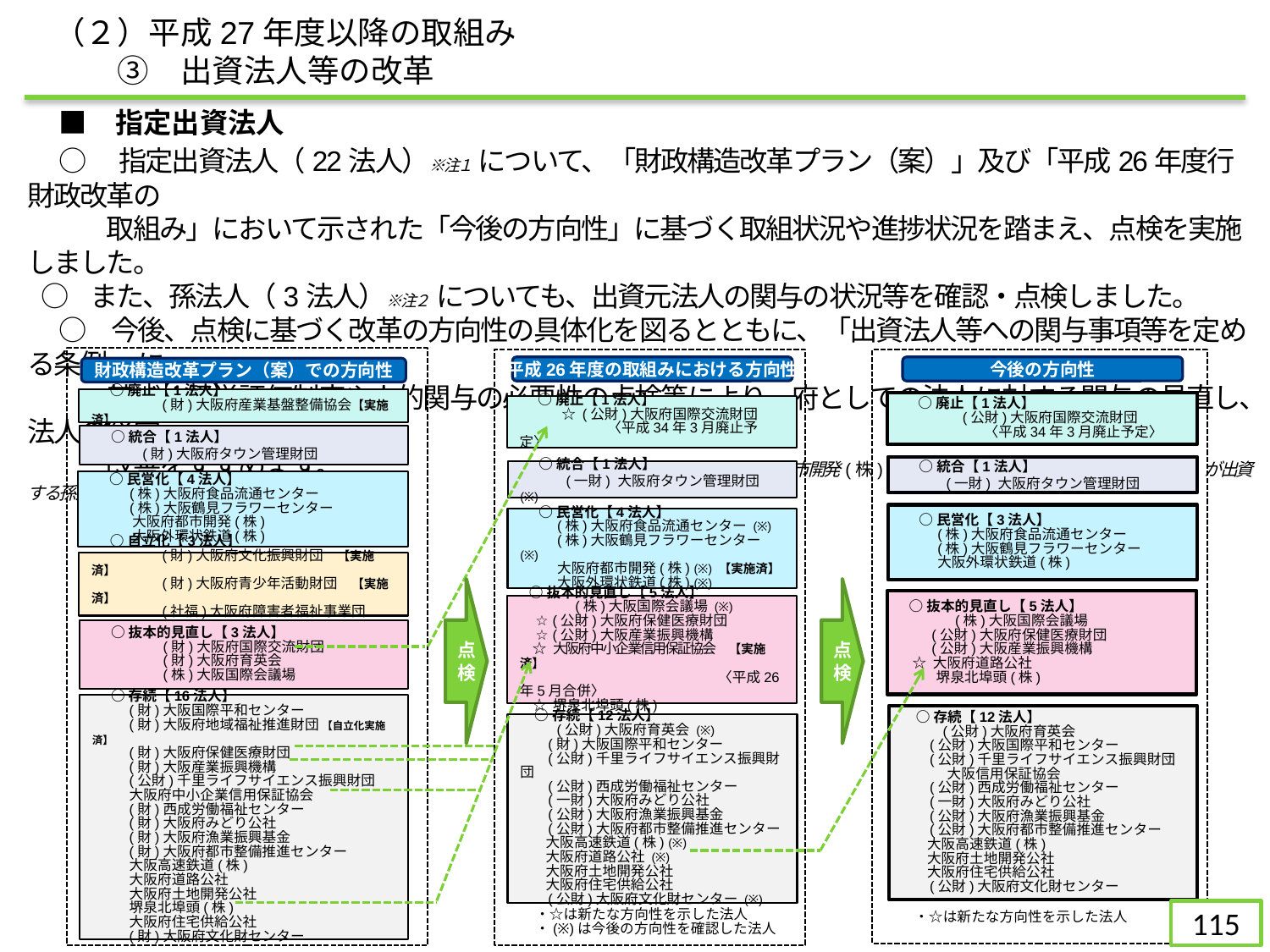

（２）平成27年度以降の取組み
　　③　出資法人等の改革
　■　指定出資法人
　○　指定出資法人（22法人）※注１  について、「財政構造改革プラン（案）」及び「平成26年度行財政改革の
　　　取組み」において示された「今後の方向性」に基づく取組状況や進捗状況を踏まえ、点検を実施しました。
   ○   また、孫法人（3法人）※注２   についても、出資元法人の関与の状況等を確認・点検しました。
　 ○　今後、点検に基づく改革の方向性の具体化を図るとともに、「出資法人等への関与事項等を定める条例」 に
　　　基づく経営評価制度や人的関与の必要性の点検等により、府としての法人に対する関与の見直し、法人の経営
　　　改善をすすめます。　　　　　　　　※注１：民営化実施済の大阪府都市開発(株)を除く。　　※注２：大阪府都市開発(株)が出資する孫法人（3法人）を除く。

平成26年度の取組みにおける方向性
財政構造改革プラン（案）での方向性
○廃止【1法人】
　　 　 (財)大阪府産業基盤整備協会【実施済】
○廃止【1法人】
　   ☆ (公財)大阪府国際交流財団
　　　    　〈平成34年3月廃止予定〉
○統合【1法人】
　　(財)大阪府タウン管理財団
○統合【1法人】
 　 (一財) 大阪府タウン管理財団 (※)
○民営化【4法人】
 (株)大阪府食品流通センター
 (株)大阪鶴見フラワーセンター
 大阪府都市開発(株)
 大阪外環状鉄道(株)
○民営化【4法人】
(株)大阪府食品流通センター (※)
(株)大阪鶴見フラワーセンター (※)
大阪府都市開発(株) (※) 【実施済】
大阪外環状鉄道(株) (※)
○自立化【3法人】
　 　　 (財)大阪府文化振興財団　【実施済】
　 　 　(財)大阪府青少年活動財団　【実施済】
　　  　(社福)大阪府障害者福祉事業団　【実施済】
   ○抜本的見直し【5法人】
 　　　 (株)大阪国際会議場 (※)
    ☆ (公財)大阪府保健医療財団
    ☆ (公財)大阪産業振興機構
    ☆ 大阪府中小企業信用保証協会　【実施済】
　　　　　　　　　　　　　　　〈平成26年5月合併〉
    ☆ 堺泉北埠頭(株)
○抜本的見直し【3法人】
　　　  (財)大阪府国際交流財団
　　 　 (財)大阪府育英会
　 　　 (株)大阪国際会議場
○存続【16法人】
(財)大阪国際平和センター
(財)大阪府地域福祉推進財団 【自立化実施済】
(財)大阪府保健医療財団
(財)大阪産業振興機構
(公財)千里ライフサイエンス振興財団
大阪府中小企業信用保証協会
(財)西成労働福祉センター
(財)大阪府みどり公社
(財)大阪府漁業振興基金
(財)大阪府都市整備推進センター
大阪高速鉄道(株)
大阪府道路公社
大阪府土地開発公社
堺泉北埠頭(株)
大阪府住宅供給公社
(財)大阪府文化財センター
    ○存続【12法人】
    　 (公財)大阪府育英会 (※)
       (財)大阪国際平和センター
       (公財)千里ライフサイエンス振興財団
       (公財)西成労働福祉センター
       (一財)大阪府みどり公社
       (公財)大阪府漁業振興基金
       (公財)大阪府都市整備推進センター
       大阪高速鉄道(株) (※)
       大阪府道路公社 (※)
       大阪府土地開発公社
       大阪府住宅供給公社
       (公財)大阪府文化財センター (※)
点検

点検
今後の方向性
○廃止【1法人】
　   　 (公財)大阪府国際交流財団
　　   　　〈平成34年3月廃止予定〉
○統合【1法人】
 　 (一財) 大阪府タウン管理財団
○民営化【3法人】
(株)大阪府食品流通センター
(株)大阪鶴見フラワーセンター
大阪外環状鉄道(株)
   ○抜本的見直し【5法人】
 　　　 (株)大阪国際会議場
        (公財)大阪府保健医療財団
        (公財)大阪産業振興機構
    ☆ 大阪府道路公社
    　  堺泉北埠頭(株)
    ○存続【12法人】
　　   (公財)大阪府育英会
       (公財)大阪国際平和センター
       (公財)千里ライフサイエンス振興財団
　　　 大阪信用保証協会
       (公財)西成労働福祉センター
       (一財)大阪府みどり公社
       (公財)大阪府漁業振興基金
       (公財)大阪府都市整備推進センター
       大阪高速鉄道(株)
       大阪府土地開発公社
       大阪府住宅供給公社
       (公財)大阪府文化財センター
|  |
| --- |

 ・☆は新たな方向性を示した法人
 ・(※)は今後の方向性を確認した法人

115
・☆は新たな方向性を示した法人